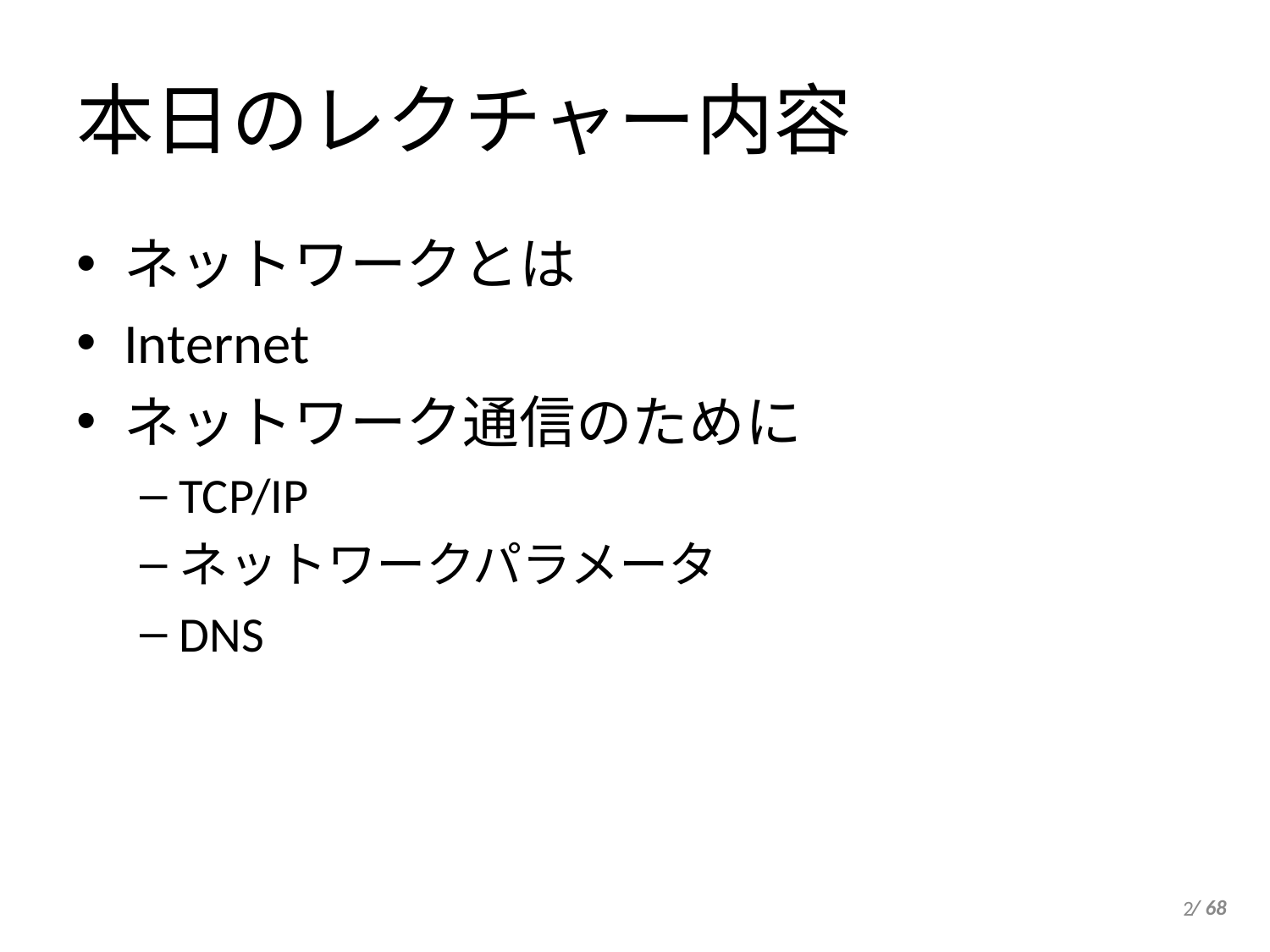

本日のレクチャー内容
ネットワークとは
Internet
ネットワーク通信のために
TCP/IP
ネットワークパラメータ
DNS
2